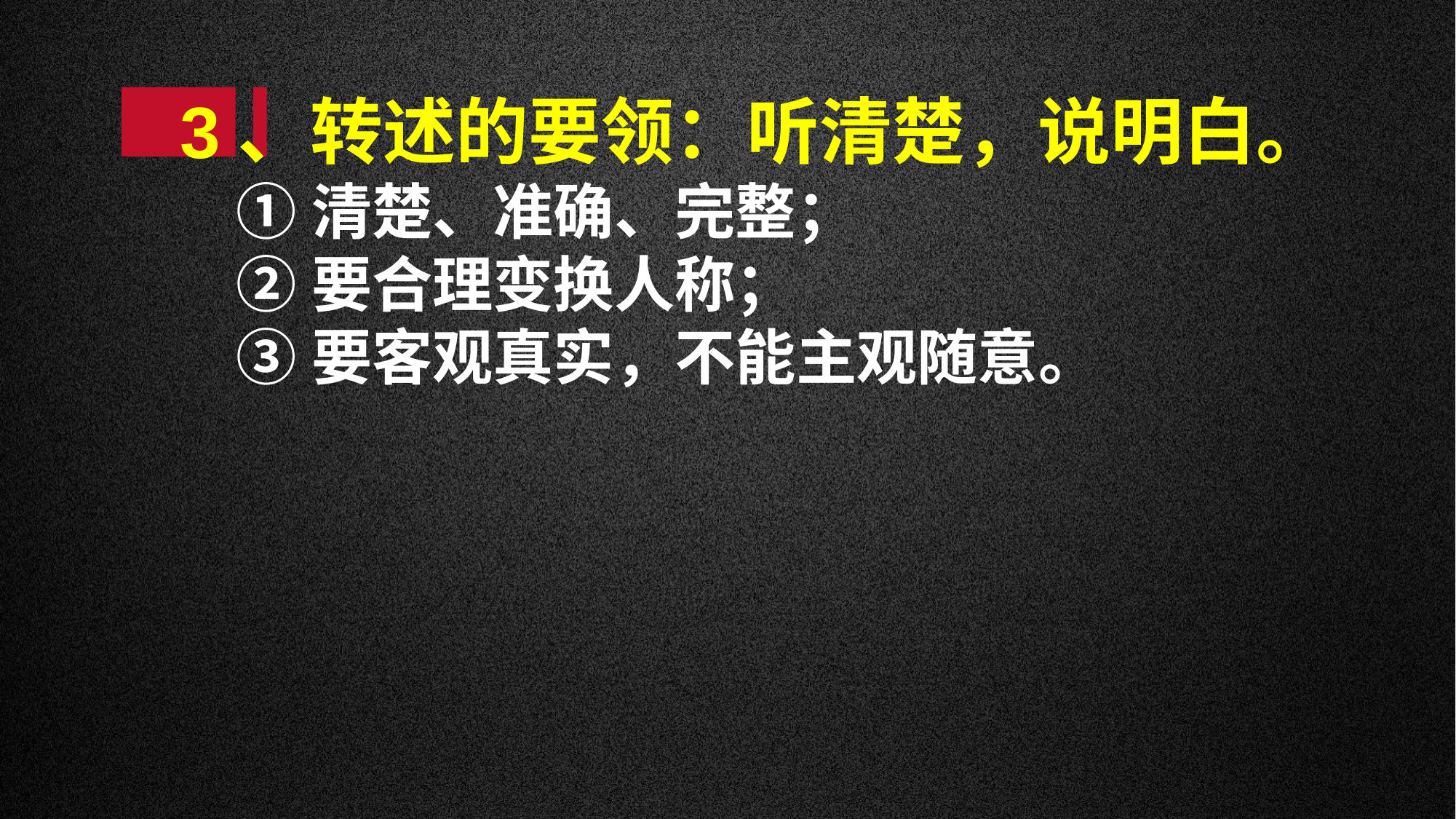

3、转述的要领：听清楚，说明白。
        ①清楚、准确、完整；
        ②要合理变换人称；
        ③要客观真实，不能主观随意。